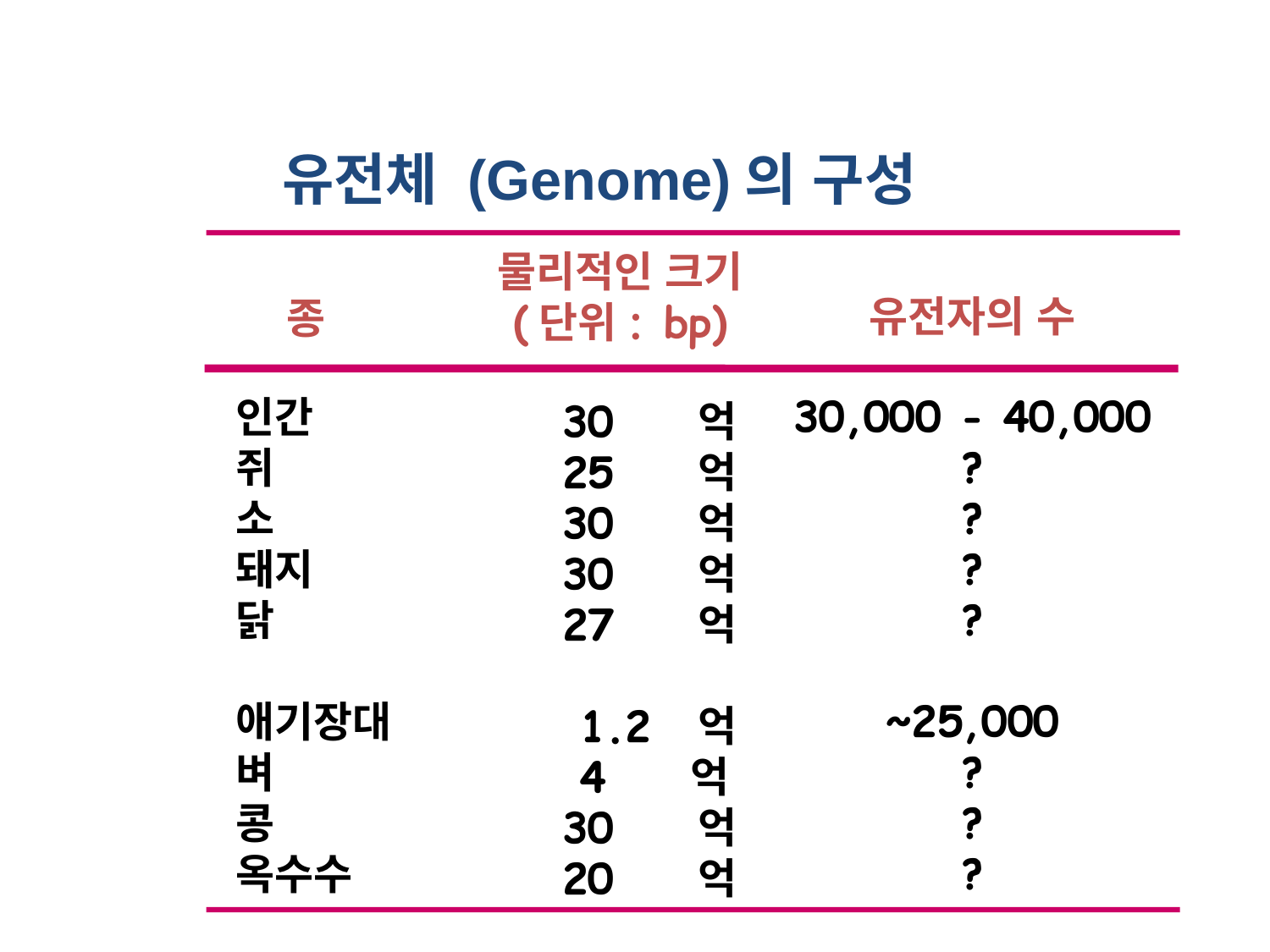

유전체 (Genome)의 구성

물리적인 크기
(단위: bp)
30    억
25    억
30    억
30    억
27    억

 1.2  억
 4    억
30    억
20    억
유전자의 수
30,000 - 40,000
?
?
?
?

~25,000
?
?
?
종
인간
쥐
소
돼지
닭

애기장대
벼
콩
옥수수